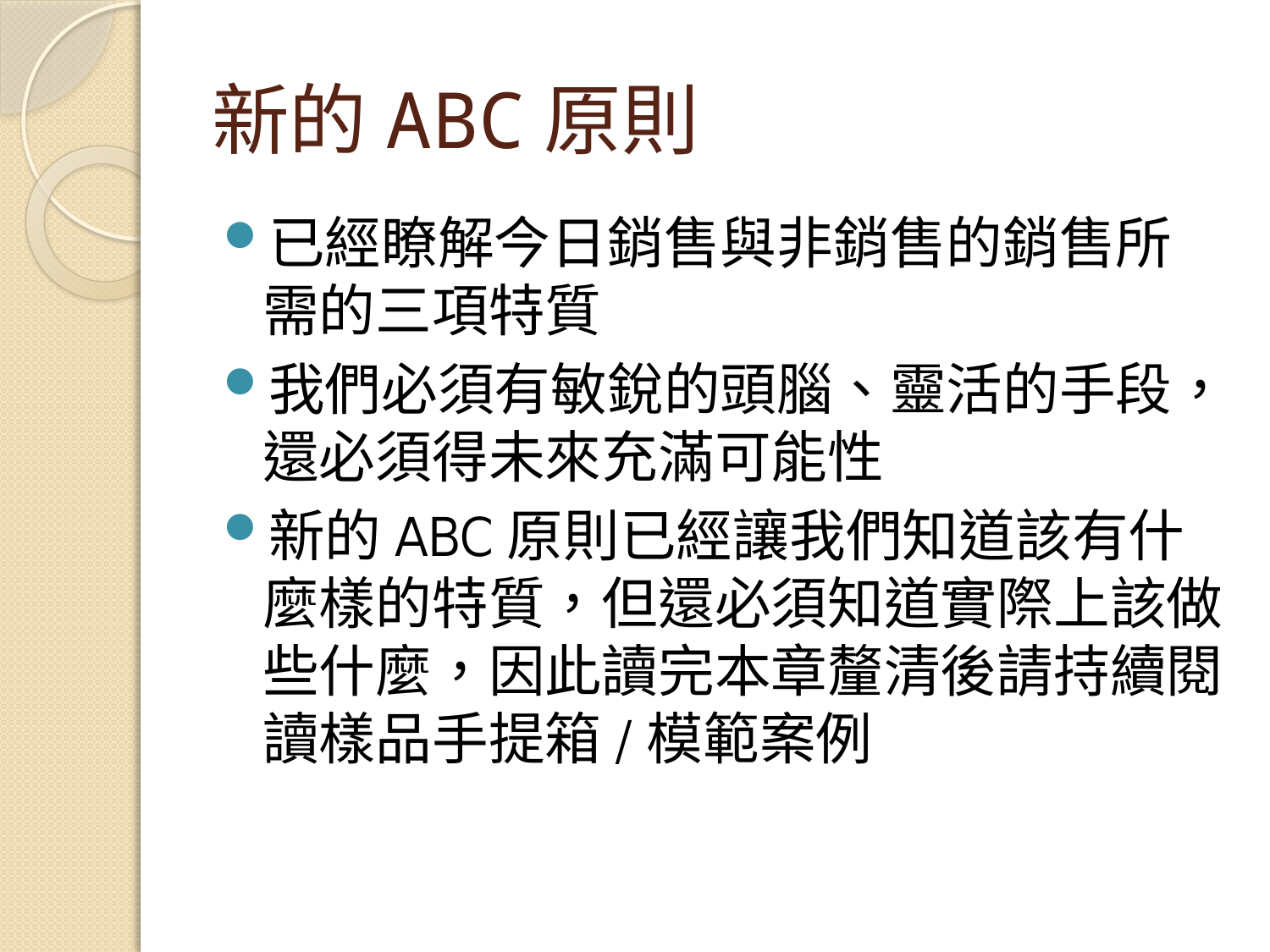

# 新的ABC原則
已經瞭解今日銷售與非銷售的銷售所需的三項特質
我們必須有敏銳的頭腦、靈活的手段，還必須得未來充滿可能性
新的ABC原則已經讓我們知道該有什麼樣的特質，但還必須知道實際上該做些什麼，因此讀完本章釐清後請持續閱讀樣品手提箱/模範案例